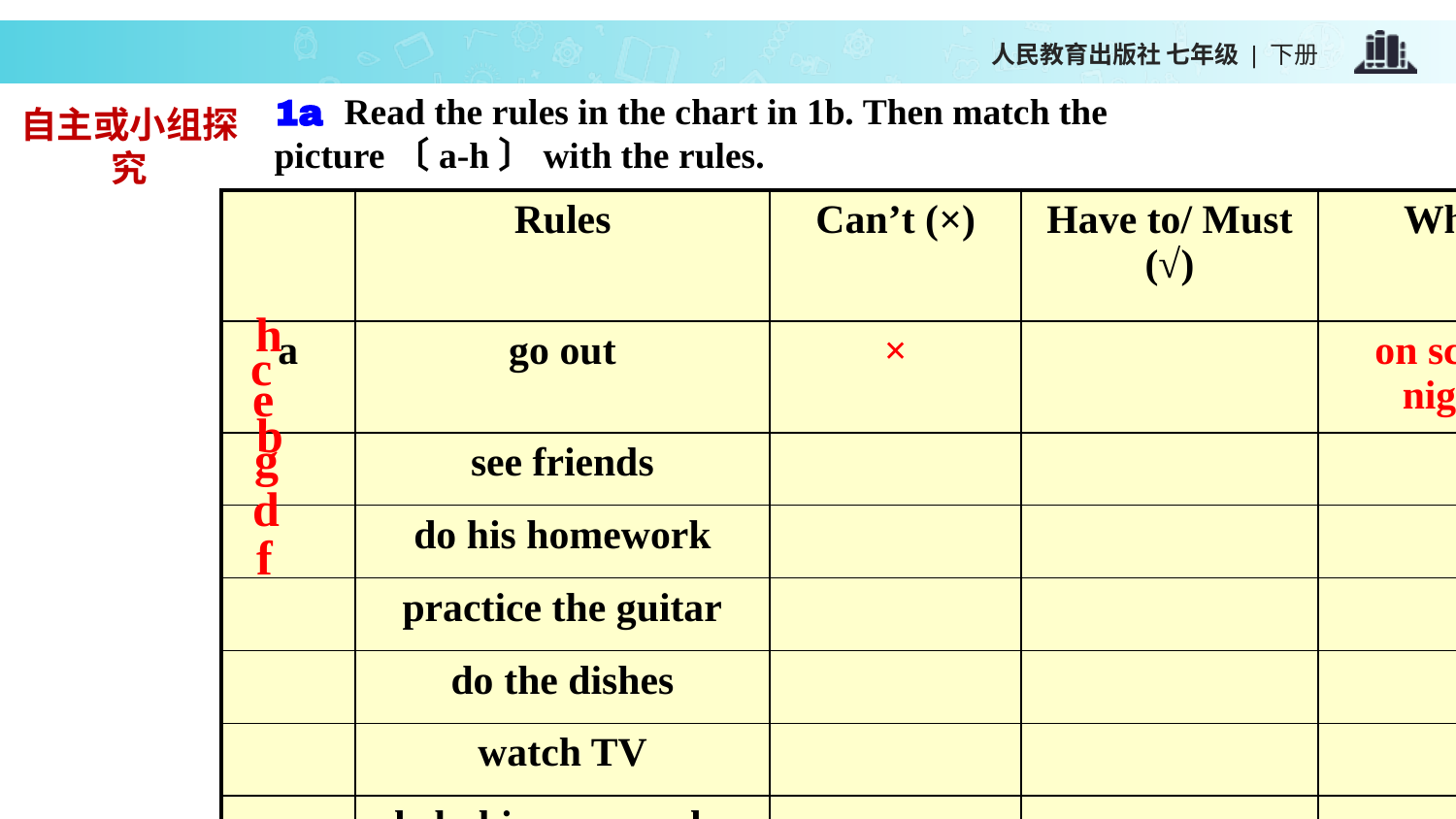

1a  Read the rules in the chart in 1b. Then match the picture〔a-h〕with the rules.
自主或小组探究
|  | Rules | Can’t (×) | Have to/ Must (√) | When |
| --- | --- | --- | --- | --- |
| a | go out | × |  | on school nights |
|  | see friends |  |  |  |
|  | do his homework |  |  |  |
|  | practice the guitar |  |  |  |
|  | do the dishes |  |  |  |
|  | watch TV |  |  |  |
|  | help his mom make breakfast |  |  |  |
|  | clean his room |  |  |  |
h
c
e
b
g
d
f